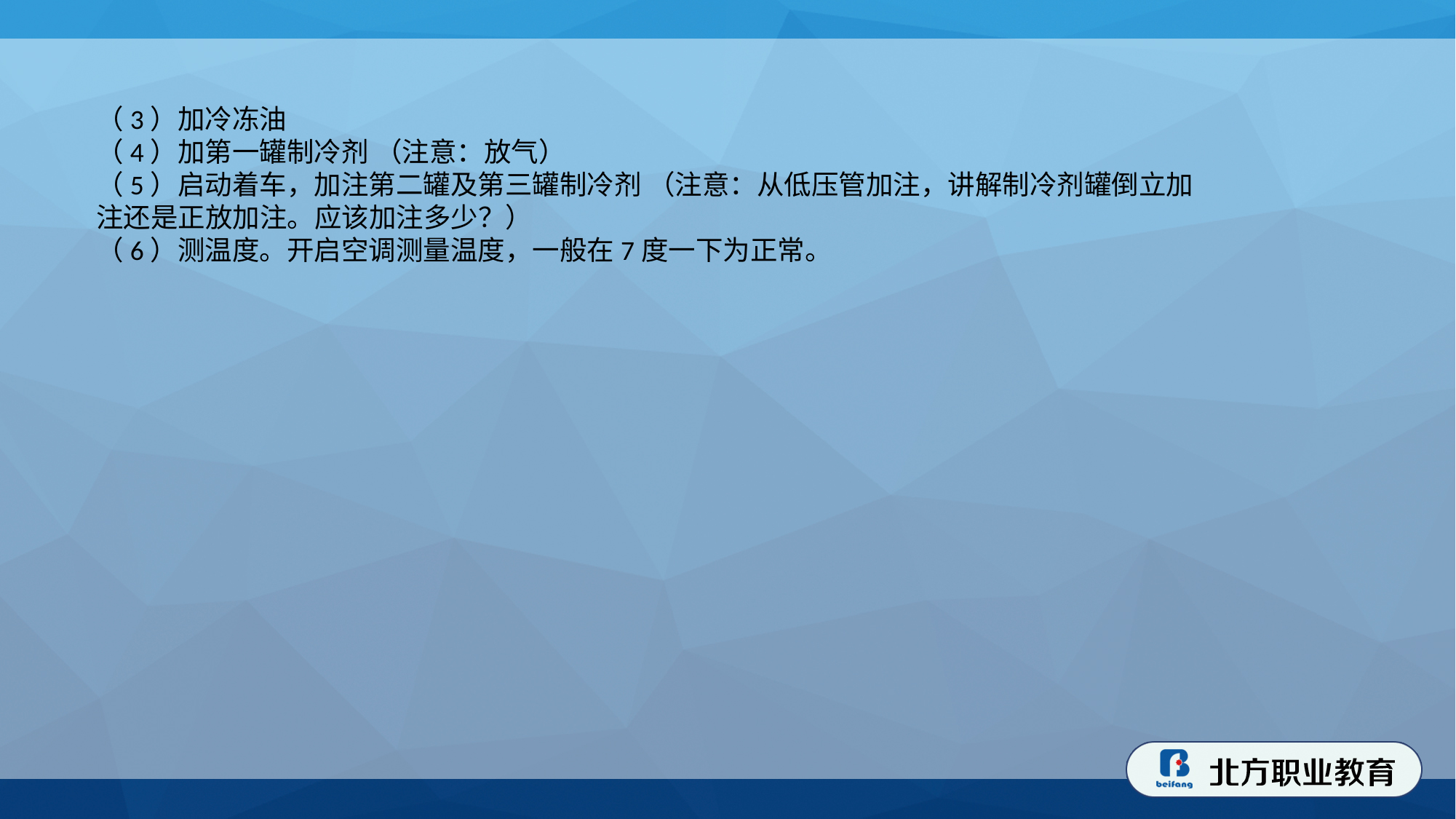

（3）加冷冻油
（4）加第一罐制冷剂 （注意：放气）
（5）启动着车，加注第二罐及第三罐制冷剂 （注意：从低压管加注，讲解制冷剂罐倒立加注还是正放加注。应该加注多少？）
（6）测温度。开启空调测量温度，一般在7度一下为正常。